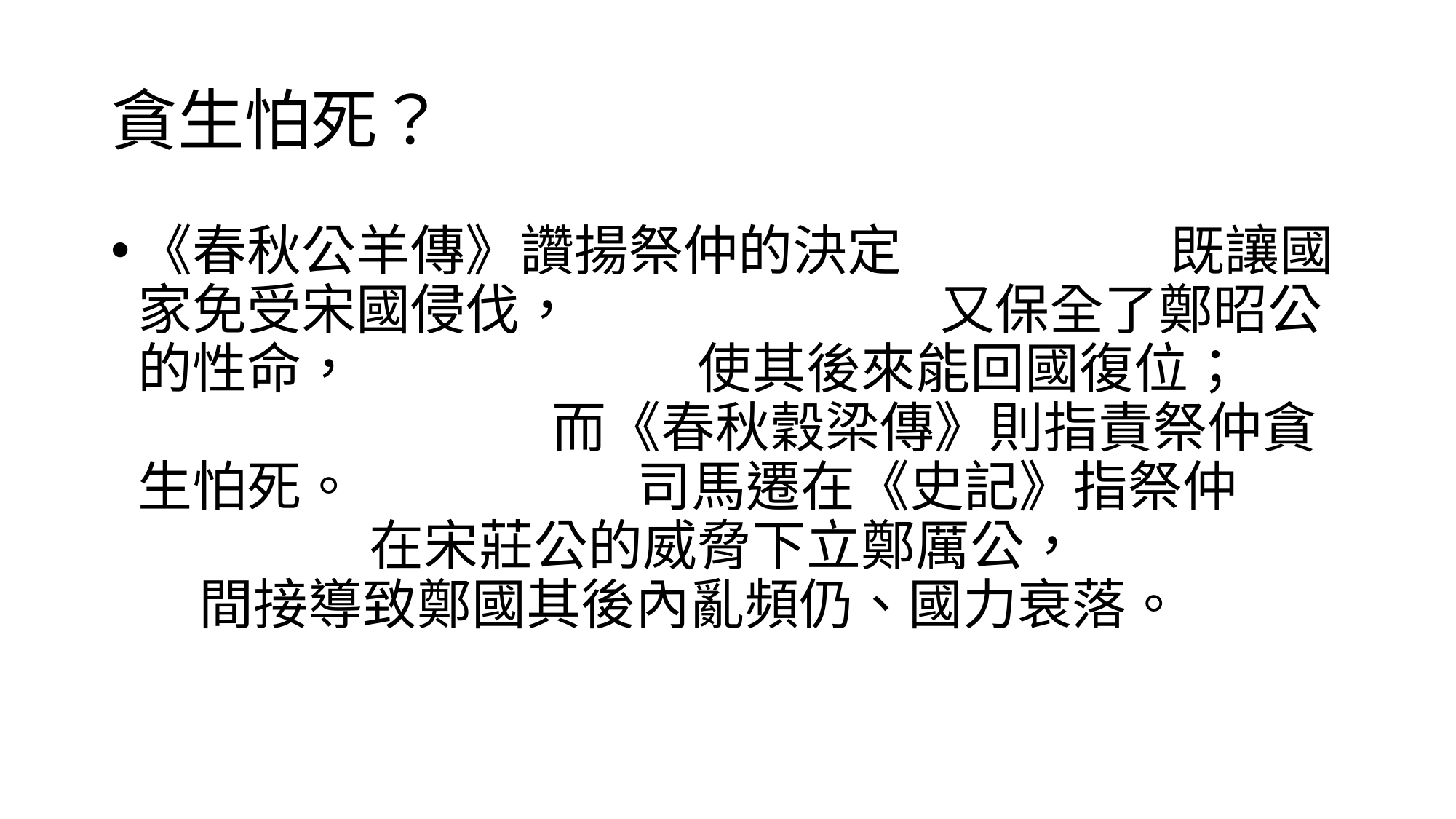

# 貪生怕死？
《春秋公羊傳》讚揚祭仲的決定                      既讓國家免受宋國侵伐，                              又保全了鄭昭公的性命，                            使其後來能回國復位；                                           而《春秋穀梁傳》則指責祭仲貪生怕死。                       司馬遷在《史記》指祭仲                            在宋莊公的威脅下立鄭厲公，                           間接導致鄭國其後內亂頻仍、國力衰落。